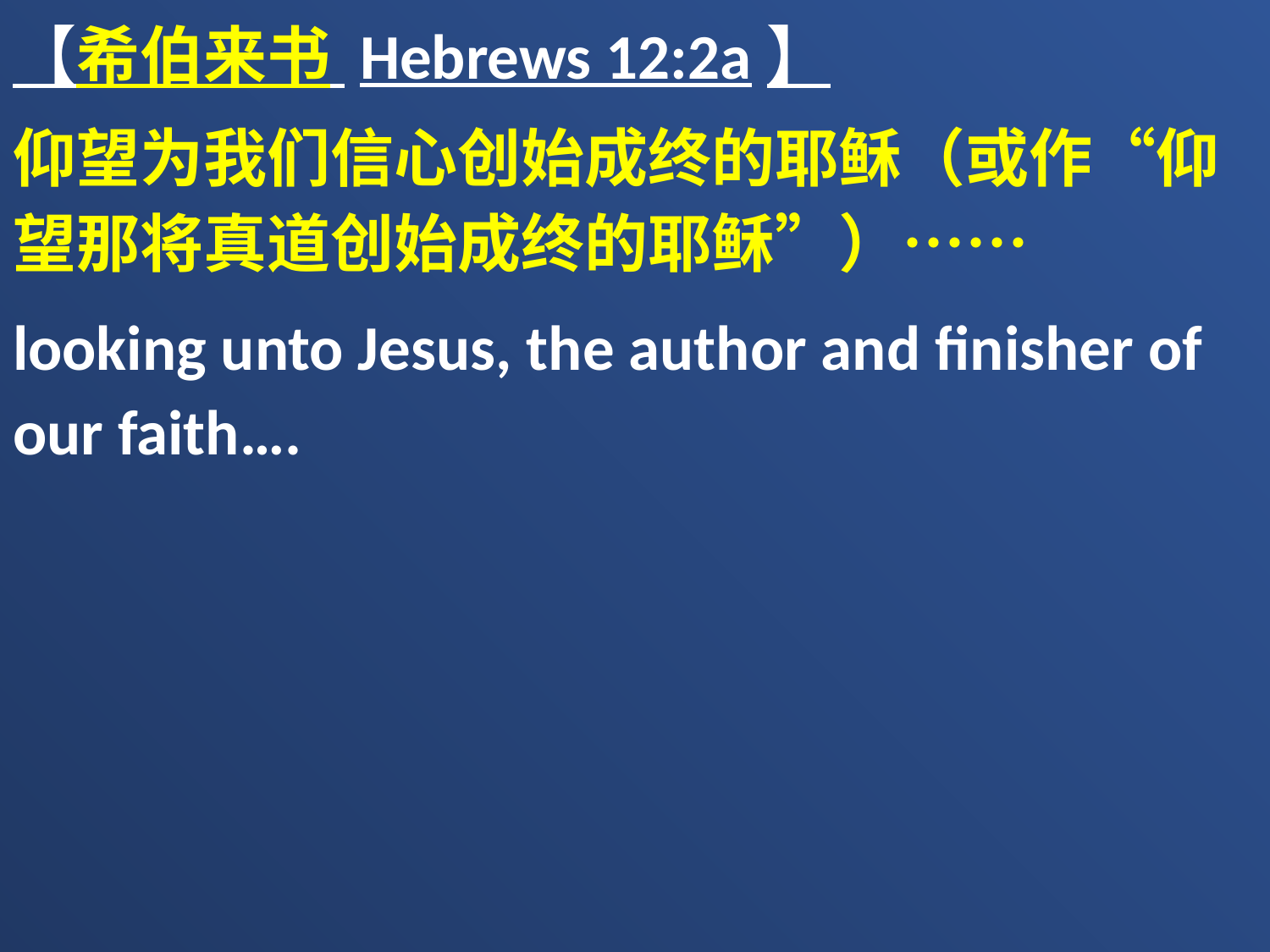

【希伯来书 Hebrews 12:2a】
仰望为我们信心创始成终的耶稣（或作“仰望那将真道创始成终的耶稣”）……
looking unto Jesus, the author and finisher of our faith….